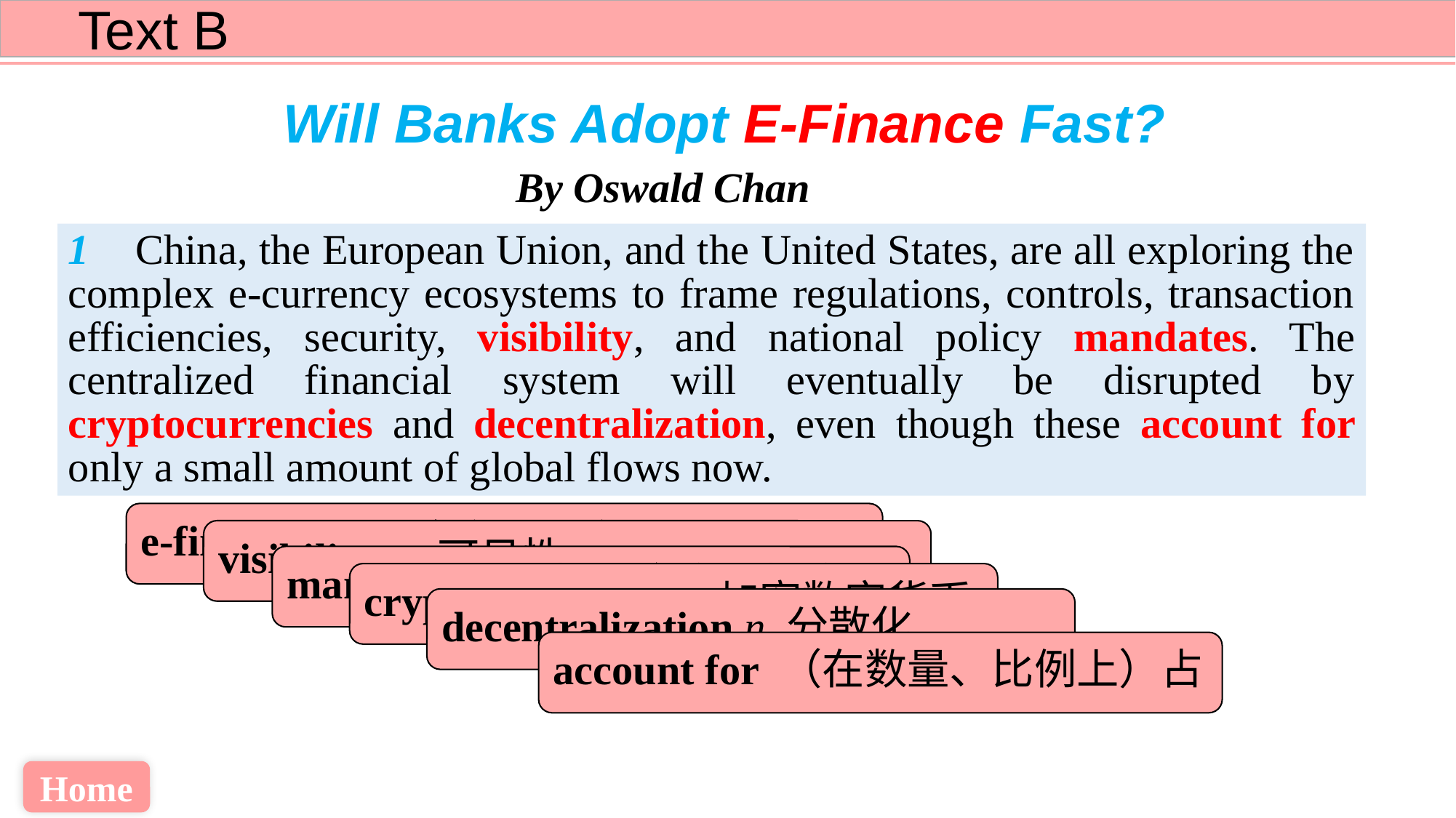

Will Banks Adopt E-Finance Fast?

     By Oswald Chan
1    China, the European Union, and the United States, are all exploring the complex e-currency ecosystems to frame regulations, controls, transaction efficiencies, security, visibility, and national policy mandates. The centralized financial system will eventually be disrupted by cryptocurrencies and decentralization, even though these account for only a small amount of global flows now.

e-finance n. 网络金融；金融电子化
visibility n. 可见性
mandate n. 授权；命令；指令
cryptocurrency  n. 加密数字货币
decentralization n.分散化
account for （在数量、比例上）占